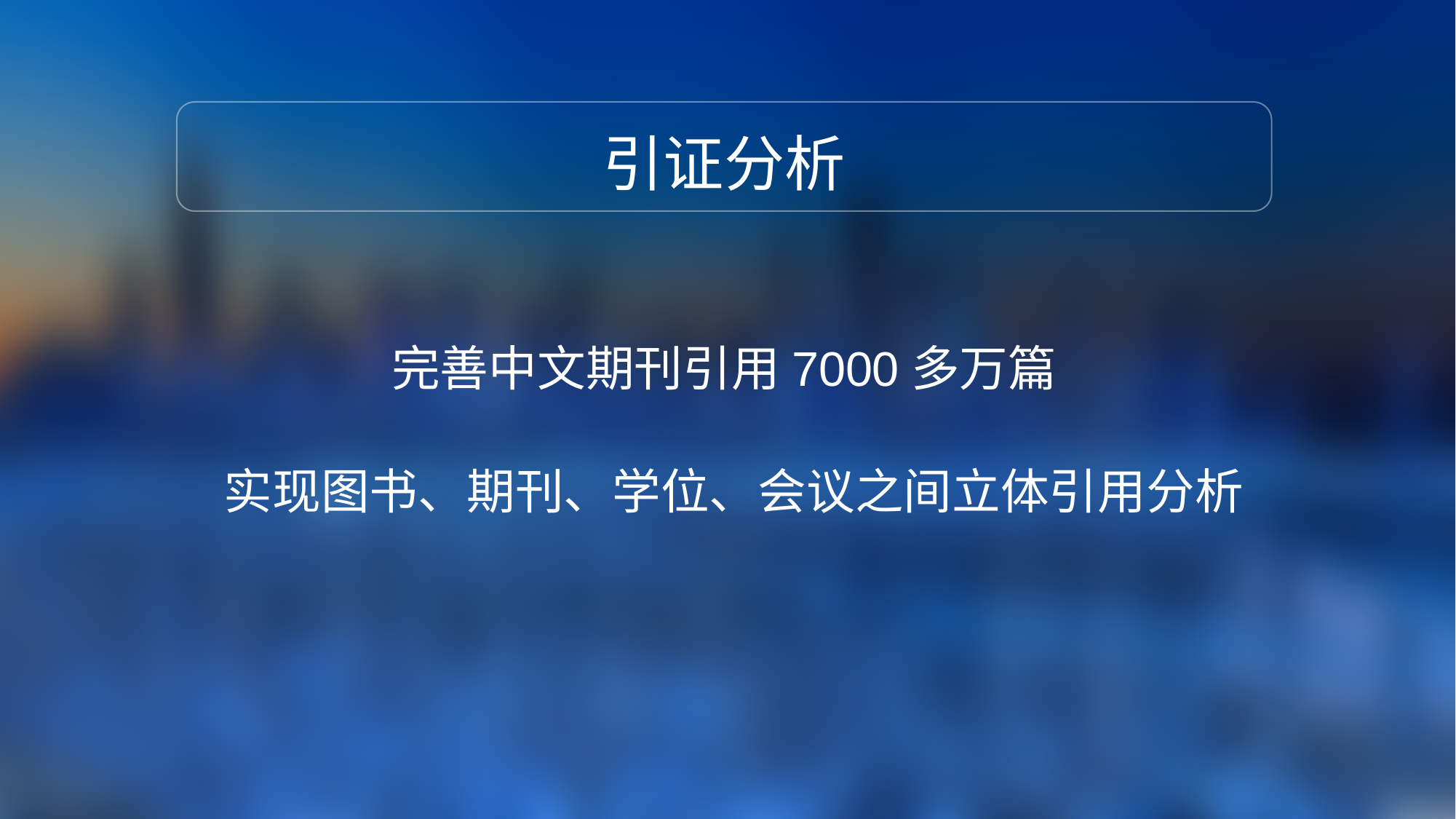

引证分析
完善中文期刊引用7000多万篇
实现图书、期刊、学位、会议之间立体引用分析